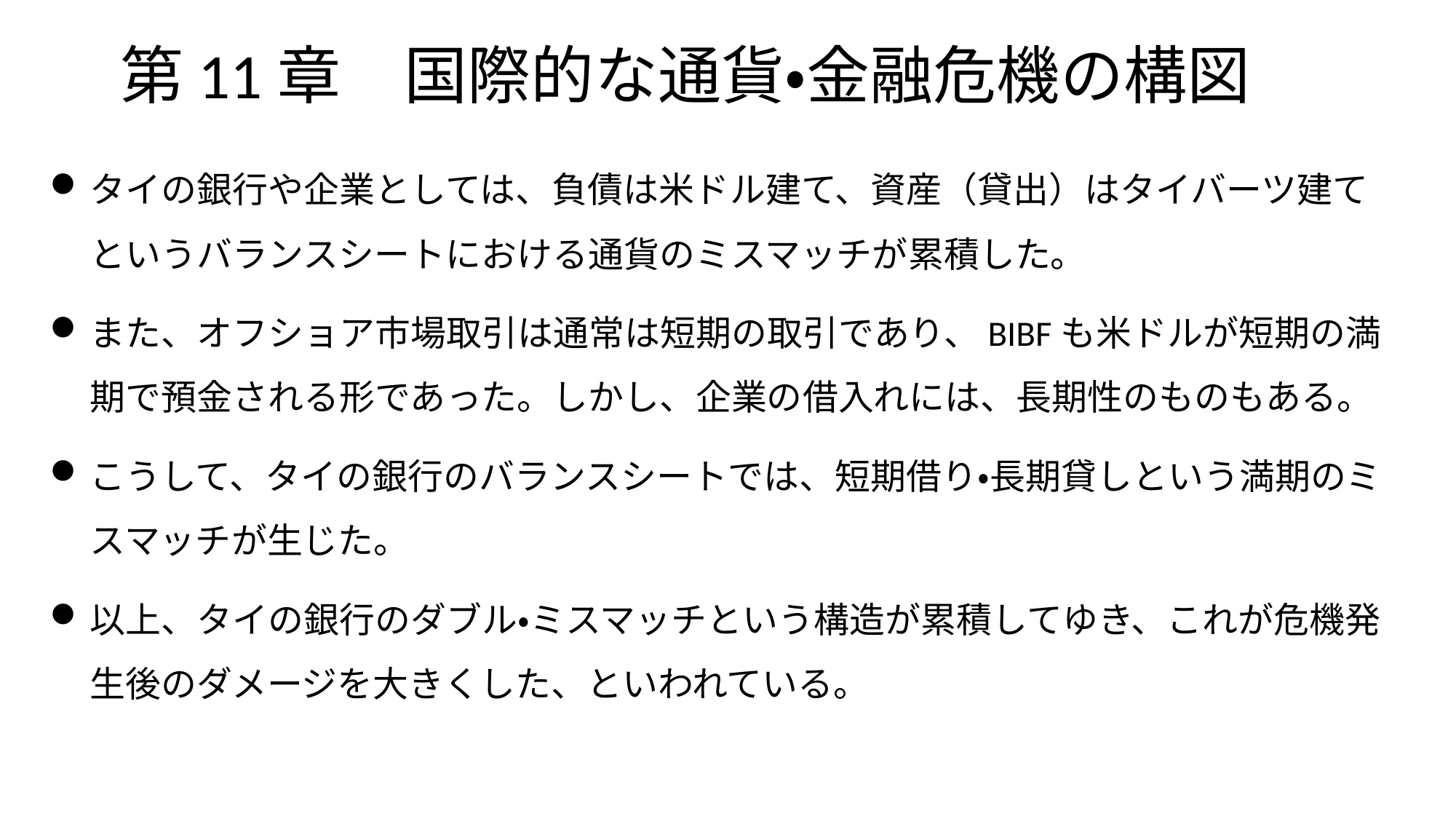

# 第11章　国際的な通貨・金融危機の構図
タイの銀行や企業としては、負債は米ドル建て、資産（貸出）はタイバーツ建てというバランスシートにおける通貨のミスマッチが累積した。
また、オフショア市場取引は通常は短期の取引であり、BIBFも米ドルが短期の満期で預金される形であった。しかし、企業の借入れには、長期性のものもある。
こうして、タイの銀行のバランスシートでは、短期借り・長期貸しという満期のミスマッチが生じた。
以上、タイの銀行のダブル・ミスマッチという構造が累積してゆき、これが危機発生後のダメージを大きくした、といわれている。